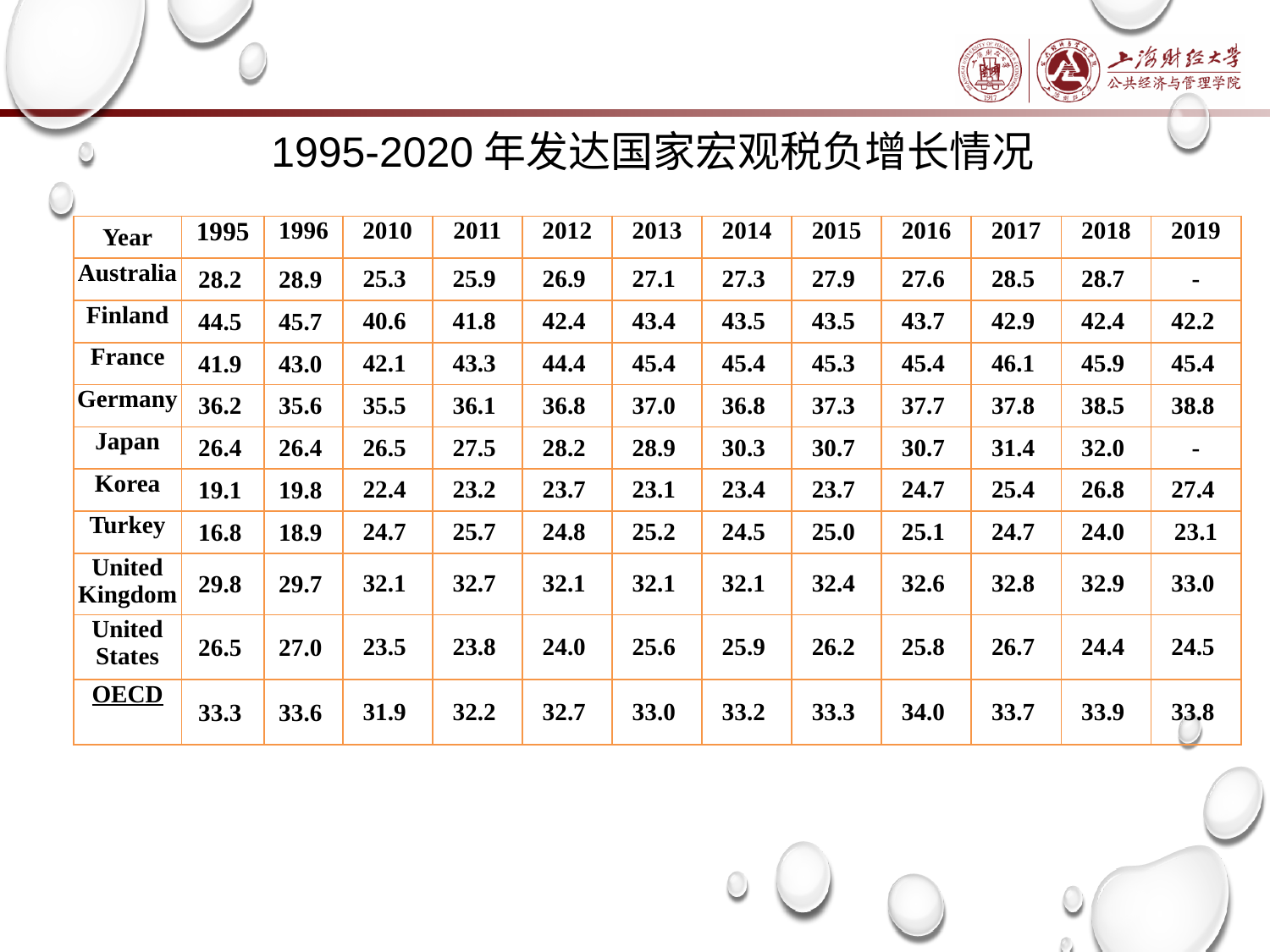

# 1995-2020年发达国家宏观税负增长情况
| Year | 1995 | 1996 | 2010 | 2011 | 2012 | 2013 | 2014 | 2015 | 2016 | 2017 | 2018 | 2019 |
| --- | --- | --- | --- | --- | --- | --- | --- | --- | --- | --- | --- | --- |
| Australia | 28.2 | 28.9 | 25.3 | 25.9 | 26.9 | 27.1 | 27.3 | 27.9 | 27.6 | 28.5 | 28.7 | - |
| Finland | 44.5 | 45.7 | 40.6 | 41.8 | 42.4 | 43.4 | 43.5 | 43.5 | 43.7 | 42.9 | 42.4 | 42.2 |
| France | 41.9 | 43.0 | 42.1 | 43.3 | 44.4 | 45.4 | 45.4 | 45.3 | 45.4 | 46.1 | 45.9 | 45.4 |
| Germany | 36.2 | 35.6 | 35.5 | 36.1 | 36.8 | 37.0 | 36.8 | 37.3 | 37.7 | 37.8 | 38.5 | 38.8 |
| Japan | 26.4 | 26.4 | 26.5 | 27.5 | 28.2 | 28.9 | 30.3 | 30.7 | 30.7 | 31.4 | 32.0 | - |
| Korea | 19.1 | 19.8 | 22.4 | 23.2 | 23.7 | 23.1 | 23.4 | 23.7 | 24.7 | 25.4 | 26.8 | 27.4 |
| Turkey | 16.8 | 18.9 | 24.7 | 25.7 | 24.8 | 25.2 | 24.5 | 25.0 | 25.1 | 24.7 | 24.0 | 23.1 |
| United Kingdom | 29.8 | 29.7 | 32.1 | 32.7 | 32.1 | 32.1 | 32.1 | 32.4 | 32.6 | 32.8 | 32.9 | 33.0 |
| United States | 26.5 | 27.0 | 23.5 | 23.8 | 24.0 | 25.6 | 25.9 | 26.2 | 25.8 | 26.7 | 24.4 | 24.5 |
| OECD | 33.3 | 33.6 | 31.9 | 32.2 | 32.7 | 33.0 | 33.2 | 33.3 | 34.0 | 33.7 | 33.9 | 33.8 |